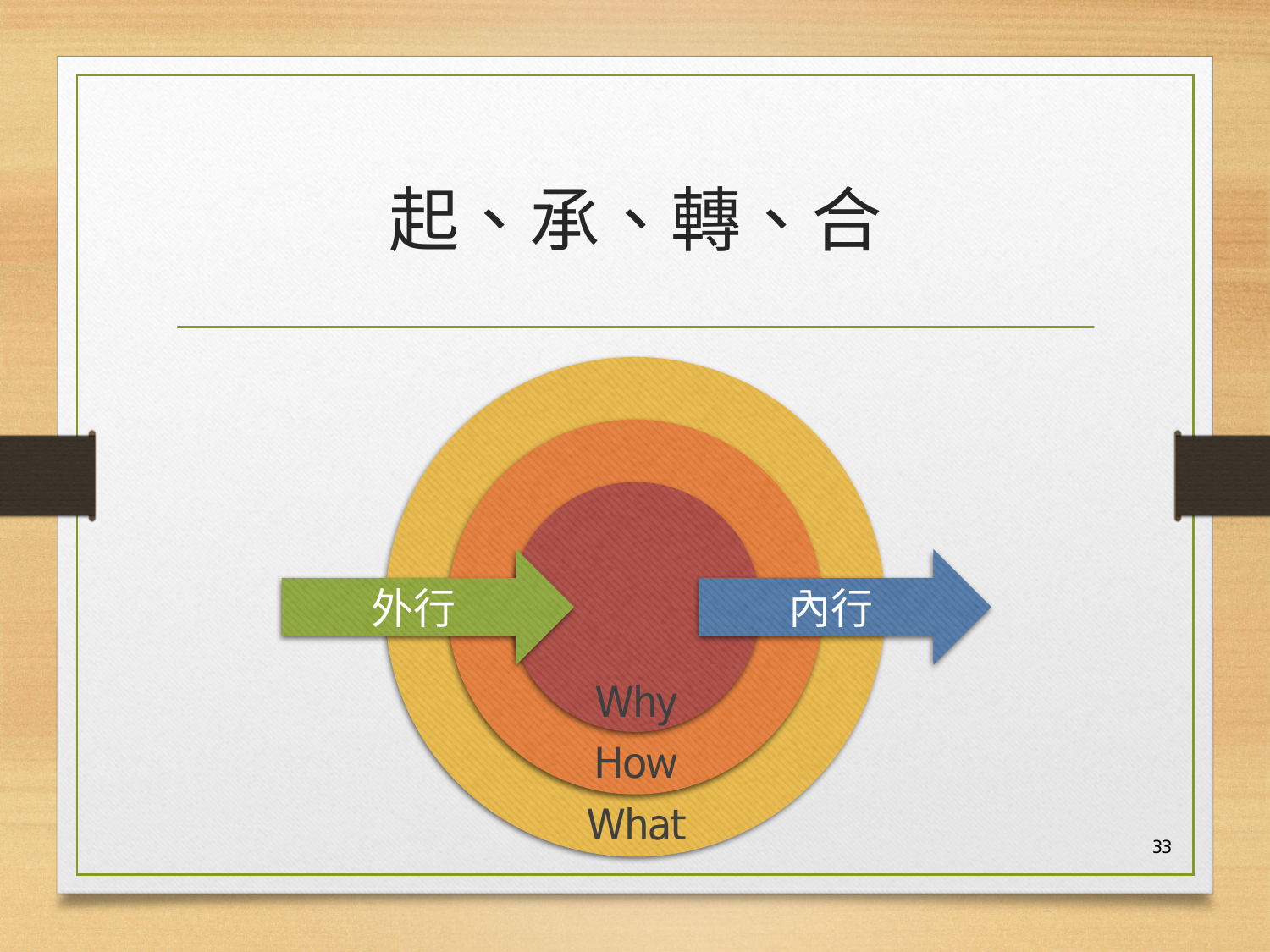

# 起、承、轉、合

How

內行
外行
Why
How
What
33